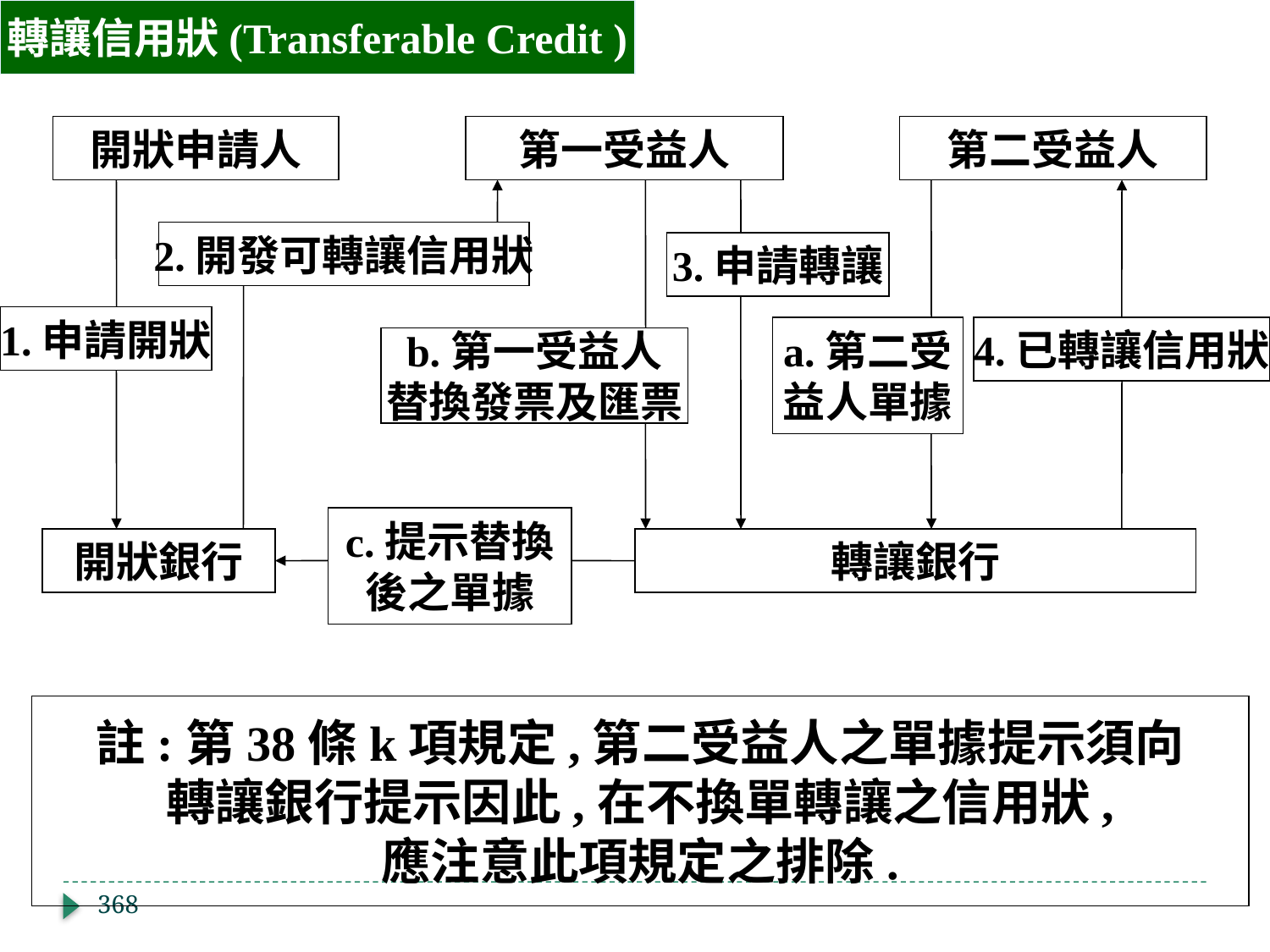

轉讓信用狀(Transferable Credit )
開狀申請人
第一受益人
第二受益人

2.開發可轉讓信用狀
3.申請轉讓

1.申請開狀
a.第二受
益人單據
4.已轉讓信用狀
b.第一受益人
替換發票及匯票

c.提示替換
後之單據
開狀銀行
轉讓銀行

註:第38條k項規定,第二受益人之單據提示須向
轉讓銀行提示因此,在不換單轉讓之信用狀,
應注意此項規定之排除.
368